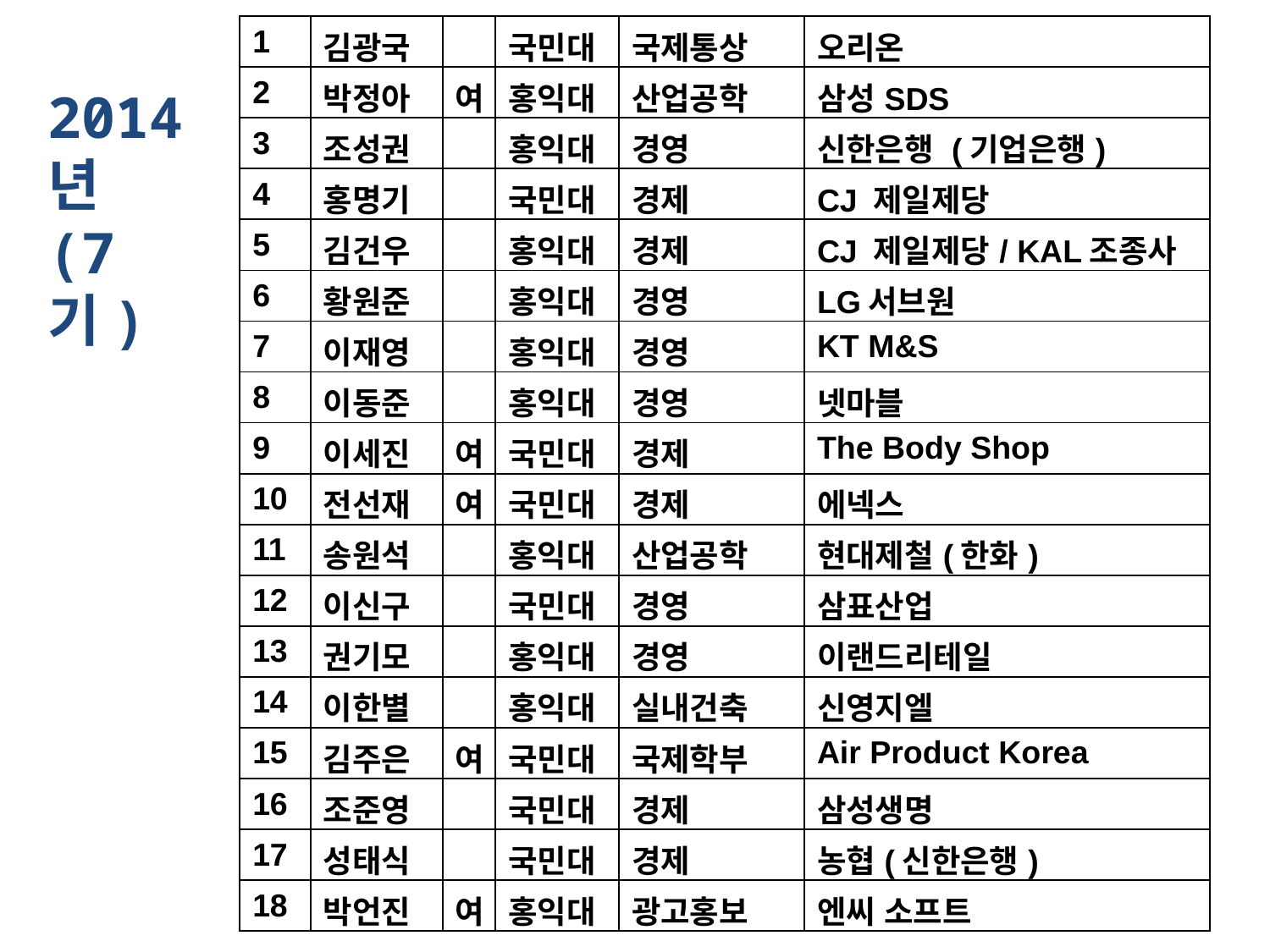

| 1 | 김광국 |  | 국민대 | 국제통상 | 오리온 |
| --- | --- | --- | --- | --- | --- |
| 2 | 박정아 | 여 | 홍익대 | 산업공학 | 삼성SDS |
| 3 | 조성권 |  | 홍익대 | 경영 | 신한은행 (기업은행) |
| 4 | 홍명기 |  | 국민대 | 경제 | CJ 제일제당 |
| 5 | 김건우 |  | 홍익대 | 경제 | CJ 제일제당/ KAL조종사 |
| 6 | 황원준 |  | 홍익대 | 경영 | LG서브원 |
| 7 | 이재영 |  | 홍익대 | 경영 | KT M&S |
| 8 | 이동준 |  | 홍익대 | 경영 | 넷마블 |
| 9 | 이세진 | 여 | 국민대 | 경제 | The Body Shop |
| 10 | 전선재 | 여 | 국민대 | 경제 | 에넥스 |
| 11 | 송원석 |  | 홍익대 | 산업공학 | 현대제철(한화) |
| 12 | 이신구 |  | 국민대 | 경영 | 삼표산업 |
| 13 | 권기모 |  | 홍익대 | 경영 | 이랜드리테일 |
| 14 | 이한별 |  | 홍익대 | 실내건축 | 신영지엘 |
| 15 | 김주은 | 여 | 국민대 | 국제학부 | Air Product Korea |
| 16 | 조준영 |  | 국민대 | 경제 | 삼성생명 |
| 17 | 성태식 |  | 국민대 | 경제 | 농협(신한은행) |
| 18 | 박언진 | 여 | 홍익대 | 광고홍보 | 엔씨 소프트 |
2014년
(7기)